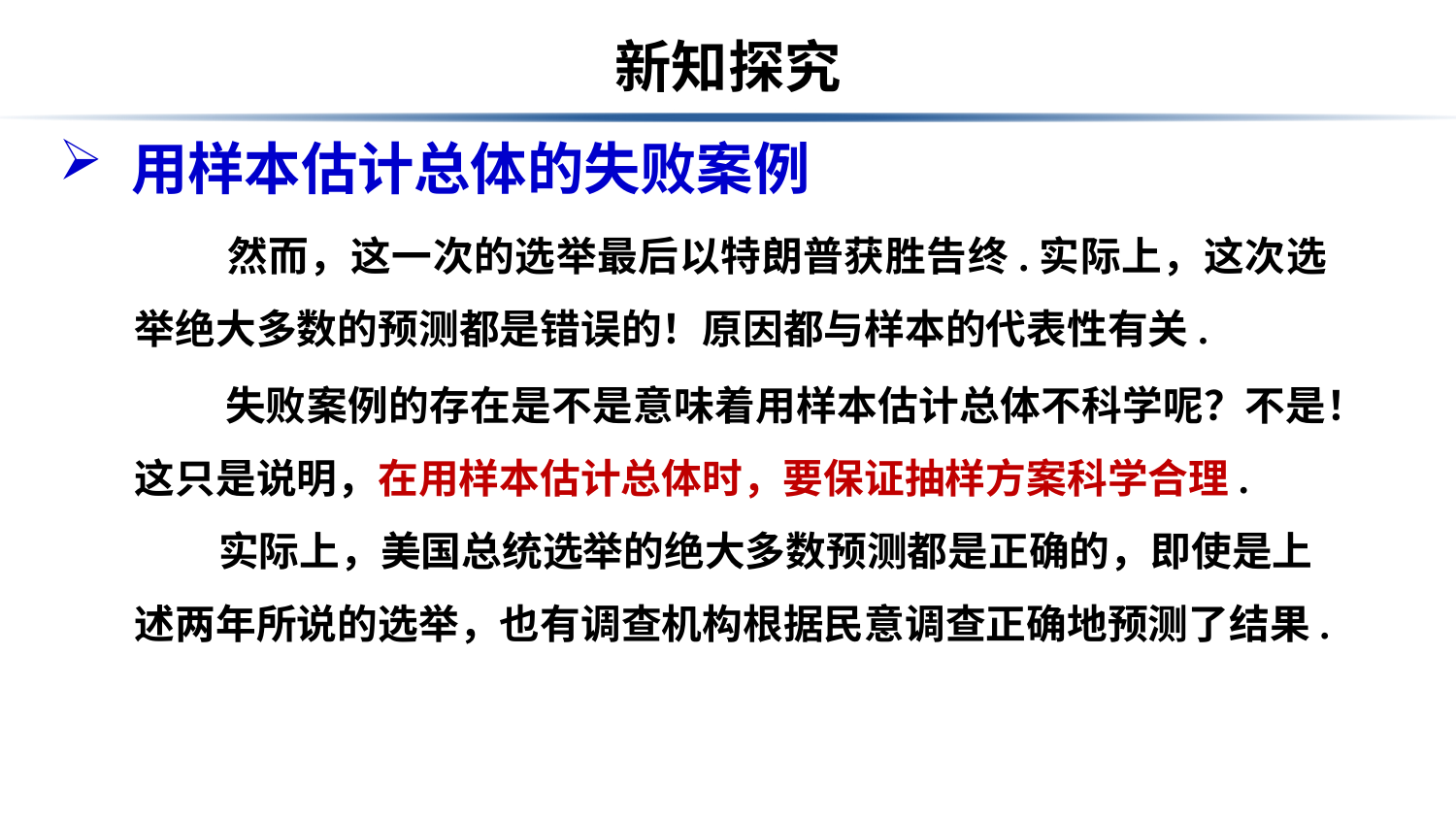

# 新知探究

用样本估计总体的失败案例
    然而，这一次的选举最后以特朗普获胜告终.实际上，这次选举绝大多数的预测都是错误的！原因都与样本的代表性有关.
    失败案例的存在是不是意味着用样本估计总体不科学呢？不是！这只是说明，在用样本估计总体时，要保证抽样方案科学合理.
        实际上，美国总统选举的绝大多数预测都是正确的，即使是上述两年所说的选举，也有调查机构根据民意调查正确地预测了结果.